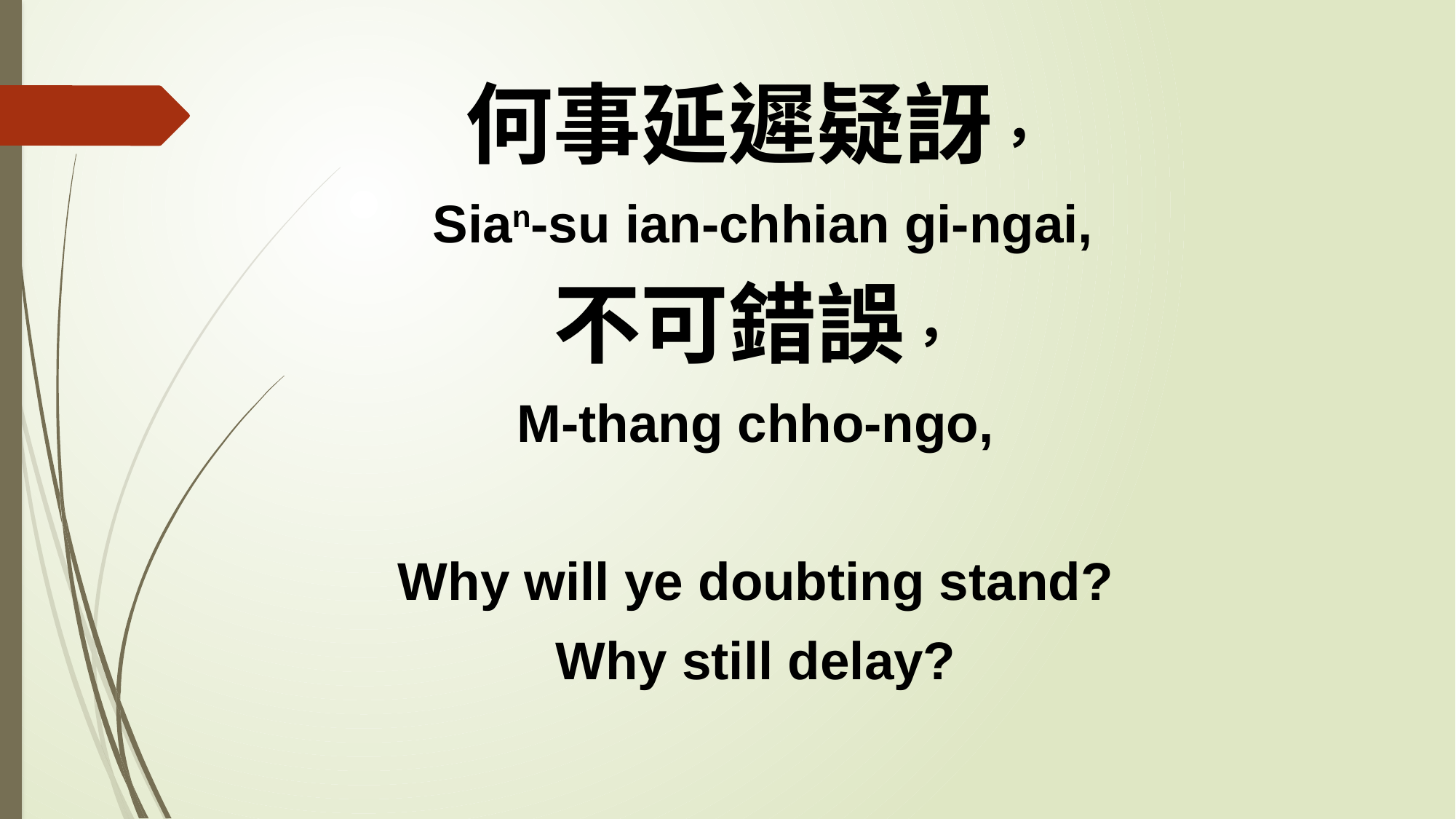

何事延遲疑訝，
 Sian-su ian-chhian gi-ngai,
不可錯誤，
M-thang chho-ngo,

Why will ye doubting stand?
Why still delay?